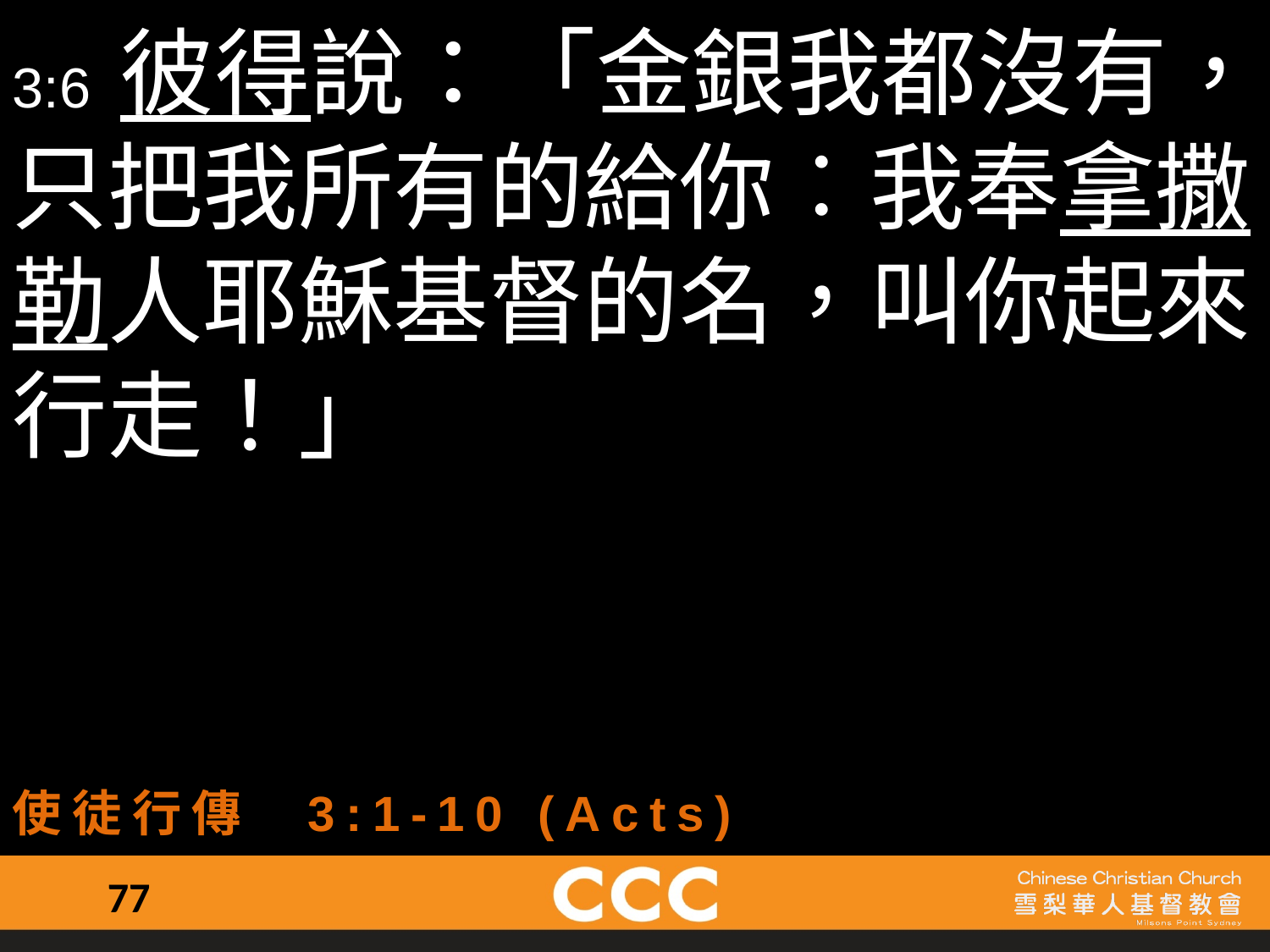

3:6 彼得說：「金銀我都沒有，只把我所有的給你︰我奉拿撒勒人耶穌基督的名，叫你起來行走！」
使徒行傳  3:1-10 (Acts)
77